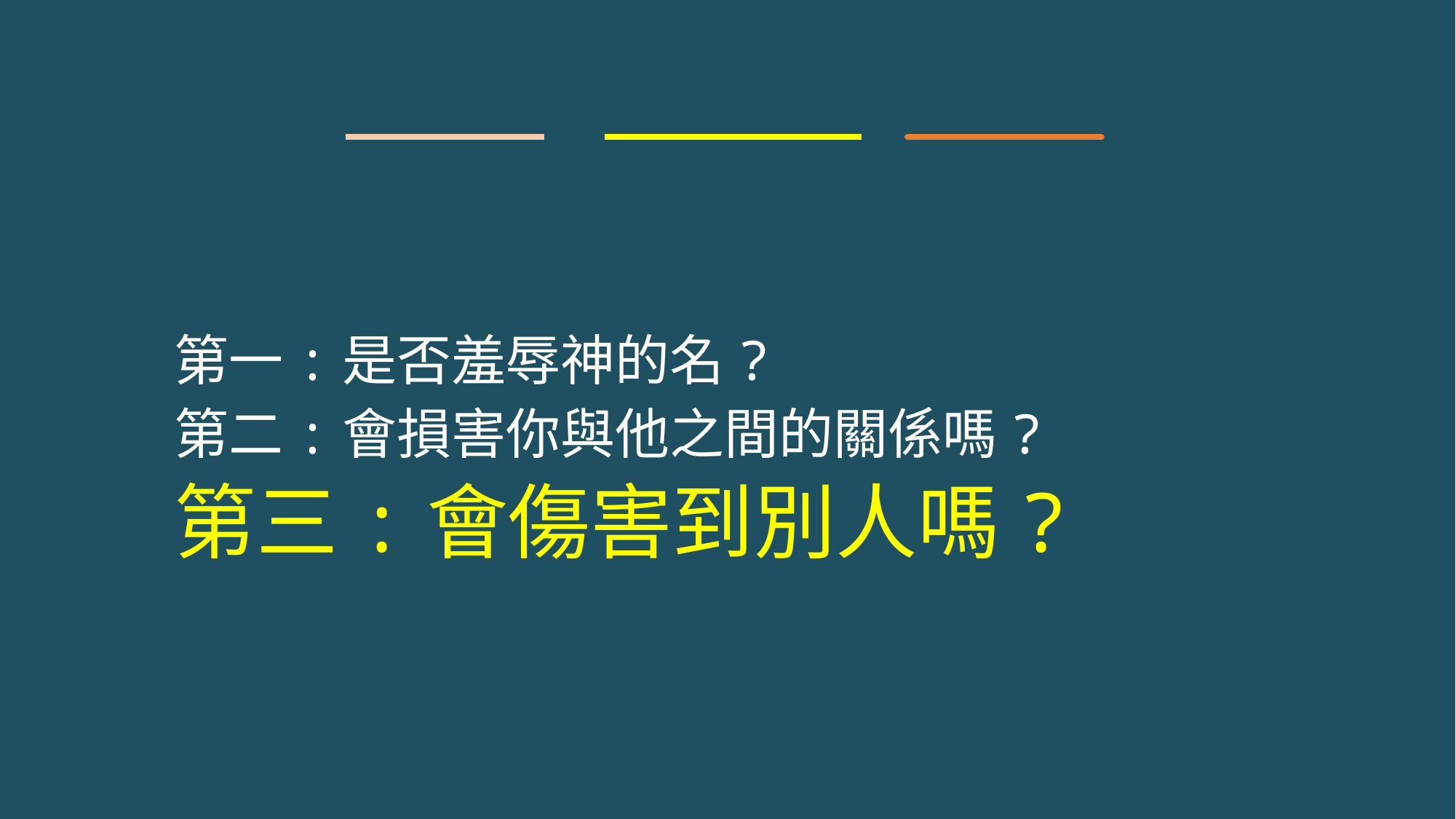

第一:是否羞辱神的名?
第二:會損害你與他之間的關係嗎?
第三:會傷害到別人嗎?